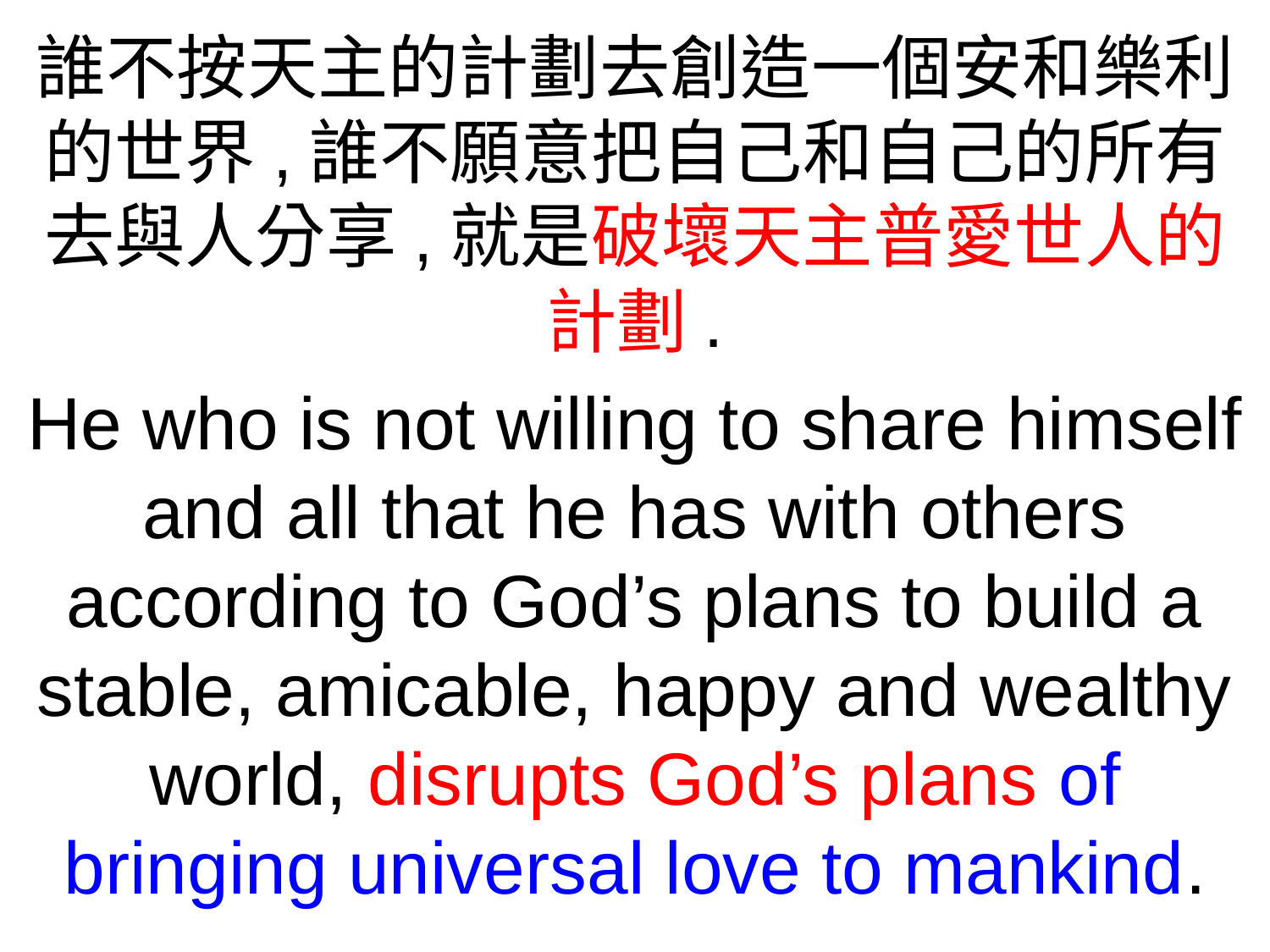

誰不按天主的計劃去創造一個安和樂利的世界,誰不願意把自己和自己的所有去與人分享,就是破壞天主普愛世人的計劃.
He who is not willing to share himself and all that he has with others according to God’s plans to build a stable, amicable, happy and wealthy world, disrupts God’s plans of bringing universal love to mankind.